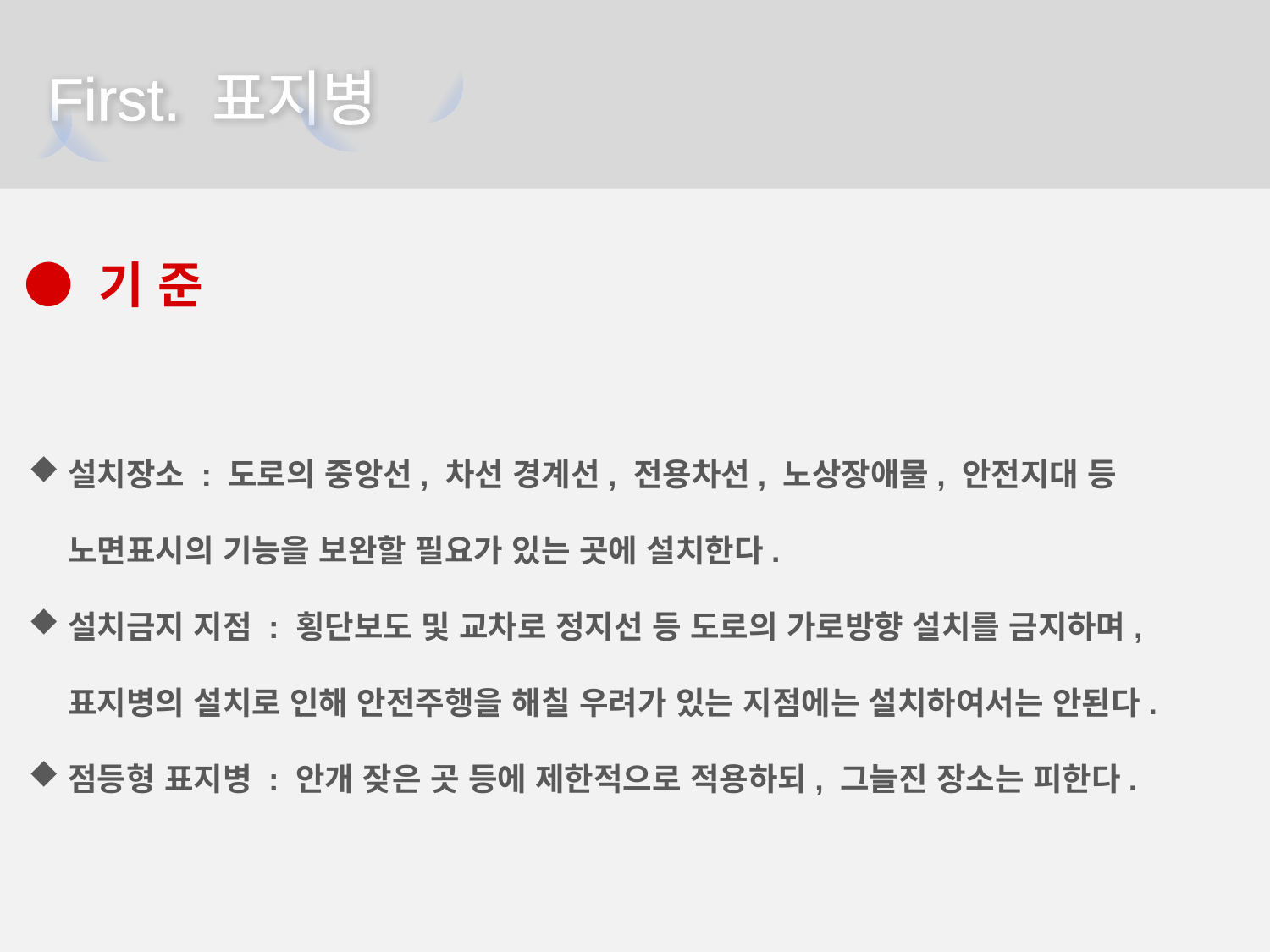

First. 표지병
● 기 준
설치장소 : 도로의 중앙선, 차선 경계선, 전용차선, 노상장애물, 안전지대 등 노면표시의 기능을 보완할 필요가 있는 곳에 설치한다.
설치금지 지점 : 횡단보도 및 교차로 정지선 등 도로의 가로방향 설치를 금지하며, 표지병의 설치로 인해 안전주행을 해칠 우려가 있는 지점에는 설치하여서는 안된다.
점등형 표지병 : 안개 잦은 곳 등에 제한적으로 적용하되, 그늘진 장소는 피한다.